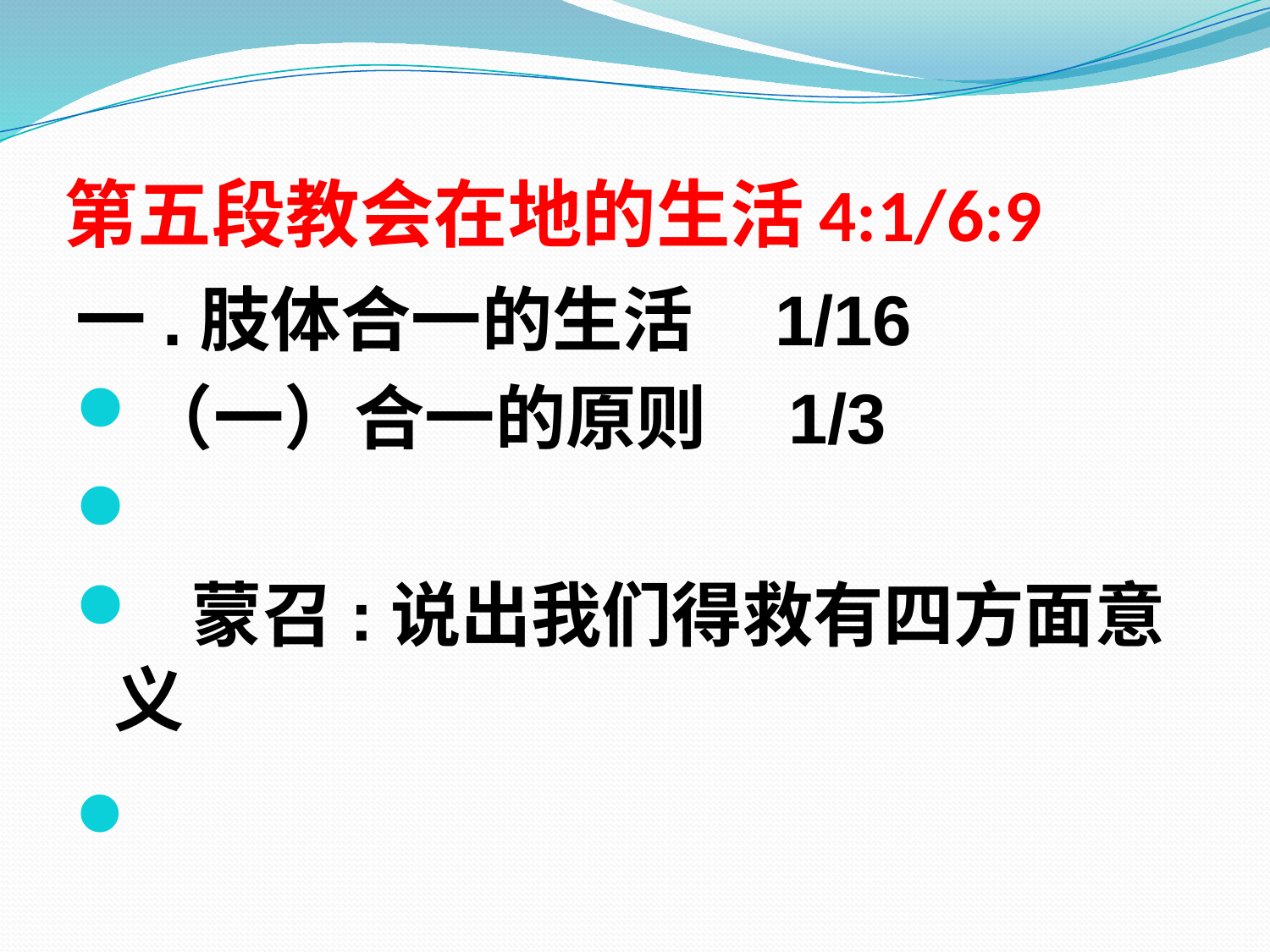

# 第五段教会在地的生活4:1/6:9
一.肢体合一的生活    1/16
（一）合一的原则    1/3

  蒙召:说出我们得救有四方面意义